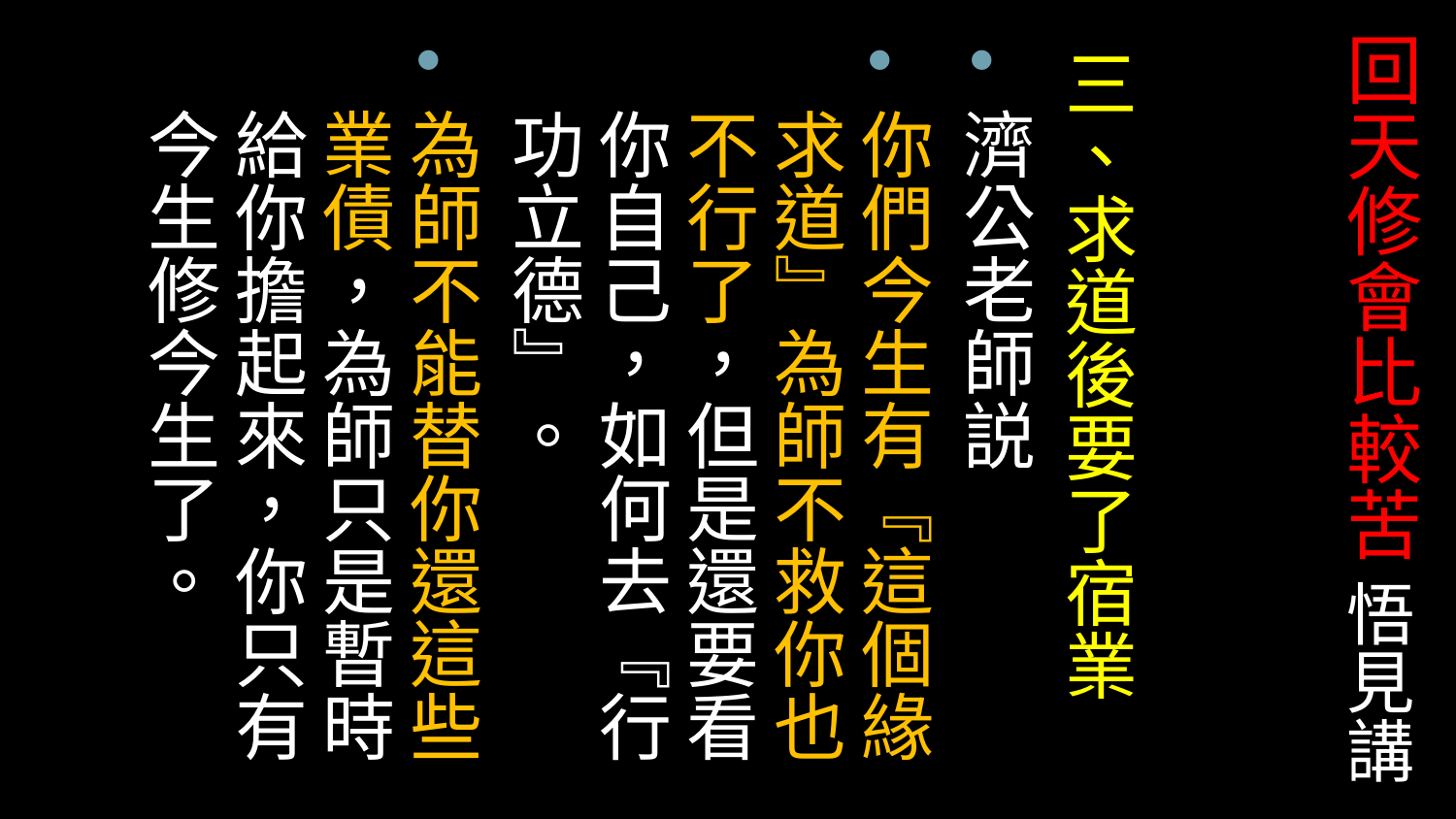

# 回天修會比較苦 悟見講
三、求道後要了宿業
濟公老師説
你們今生有『這個緣求道』為師不救你也不行了，但是還要看你自己，如何去『行功立德』。
為師不能替你還這些業債，為師只是暫時給你擔起來，你只有今生修今生了。